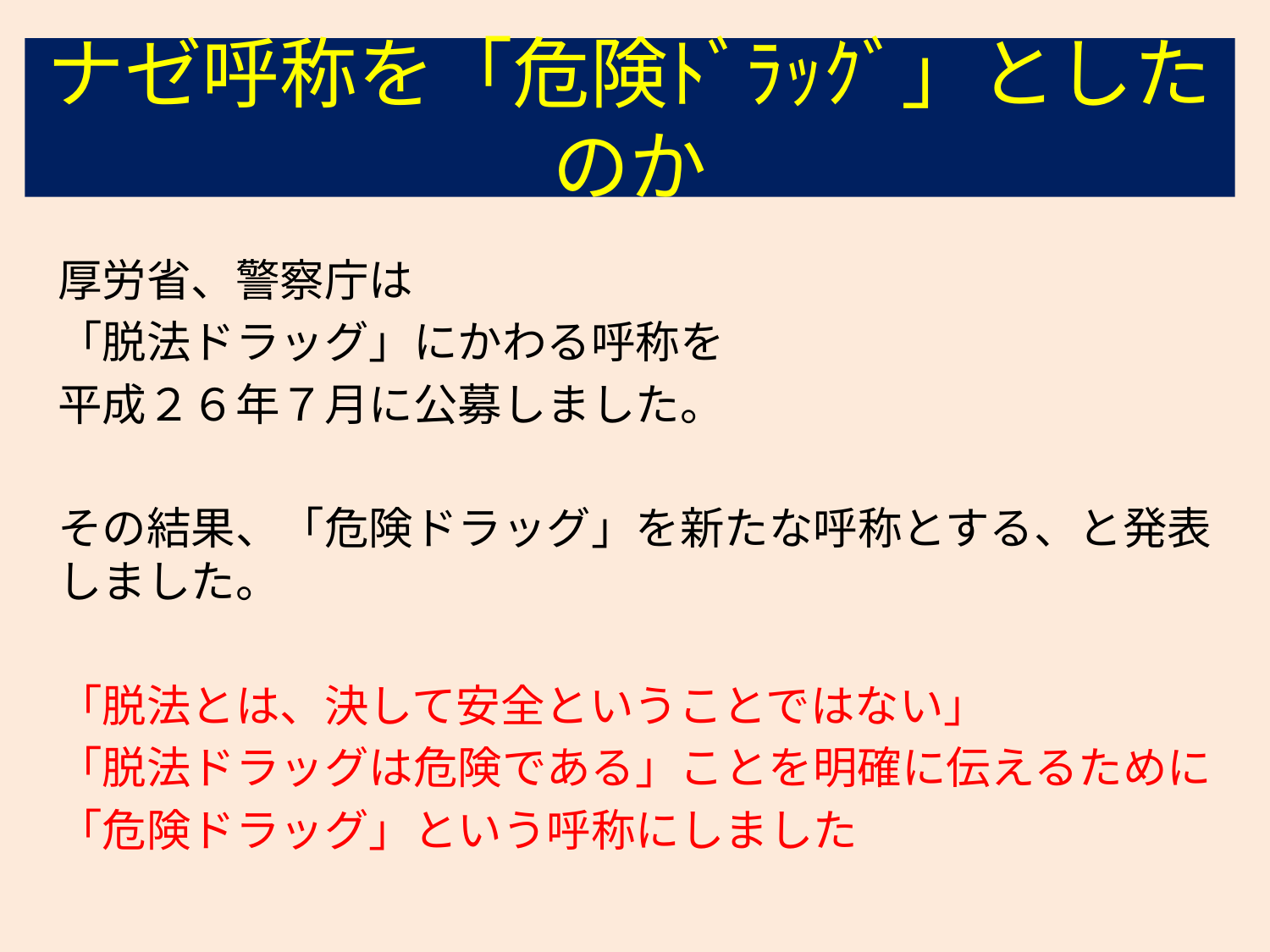

# ナゼ呼称を「危険ﾄﾞﾗｯｸﾞ」としたのか
厚労省、警察庁は
「脱法ドラッグ」にかわる呼称を
平成２６年７月に公募しました。

その結果、「危険ドラッグ」を新たな呼称とする、と発表しました。

「脱法とは、決して安全ということではない」
「脱法ドラッグは危険である」ことを明確に伝えるために
「危険ドラッグ」という呼称にしました